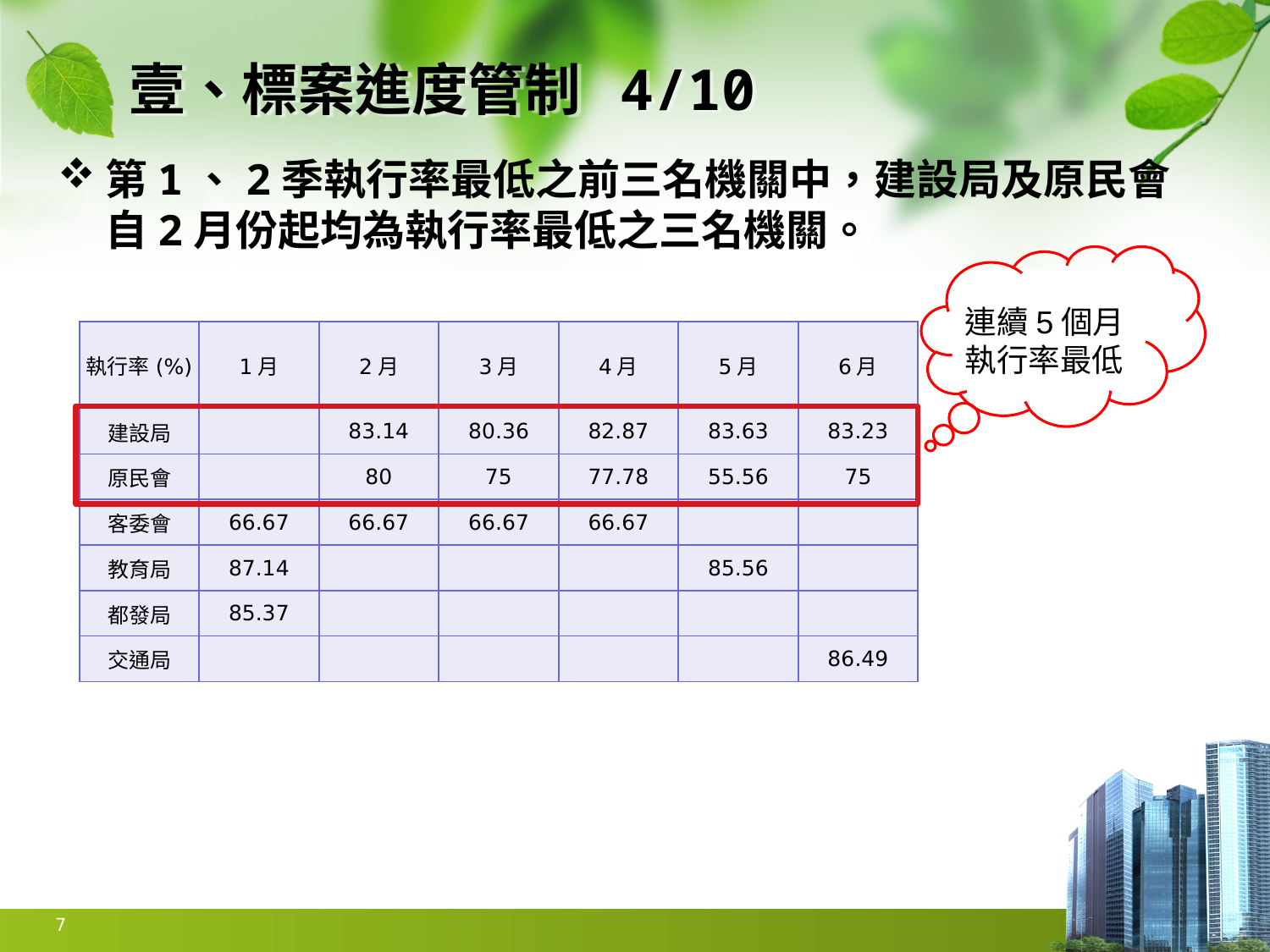

# 壹、標案進度管制  4/10
第1、2季執行率最低之前三名機關中，建設局及原民會自2月份起均為執行率最低之三名機關。

連續5個月執行率最低
| 執行率(%) | 1月 | 2月 | 3月 | 4月 | 5月 | 6月 |
| --- | --- | --- | --- | --- | --- | --- |
| 建設局 |  | 83.14 | 80.36 | 82.87 | 83.63 | 83.23 |
| 原民會 |  | 80 | 75 | 77.78 | 55.56 | 75 |
| 客委會 | 66.67 | 66.67 | 66.67 | 66.67 |  |  |
| 教育局 | 87.14 |  |  |  | 85.56 |  |
| 都發局 | 85.37 |  |  |  |  |  |
| 交通局 |  |  |  |  |  | 86.49 |

7